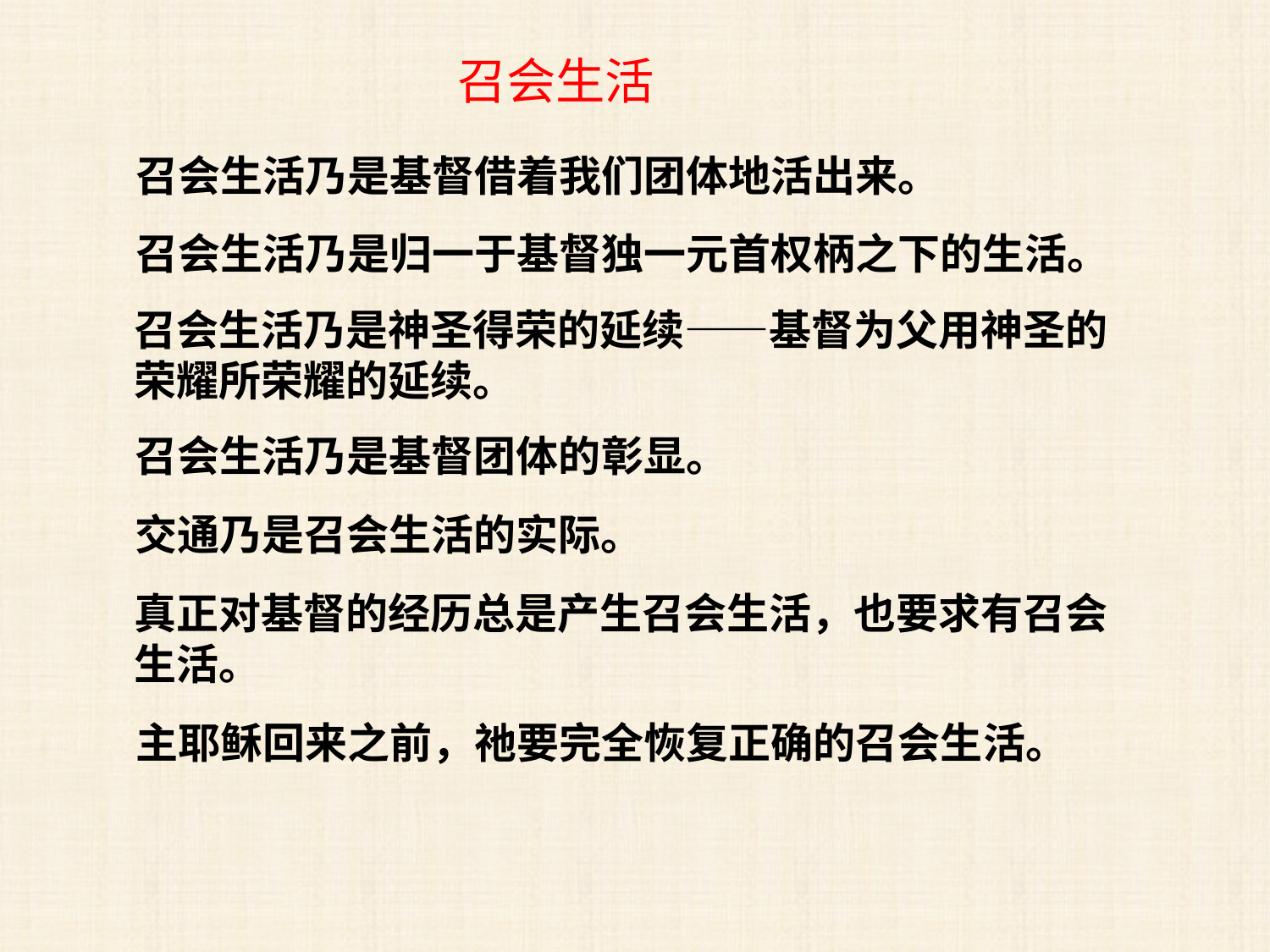

召会生活
召会生活乃是基督借着我们团体地活出来。
召会生活乃是归一于基督独一元首权柄之下的生活。
召会生活乃是神圣得荣的延续——基督为父用神圣的荣耀所荣耀的延续。
召会生活乃是基督团体的彰显。
交通乃是召会生活的实际。
真正对基督的经历总是产生召会生活，也要求有召会生活。
主耶稣回来之前，祂要完全恢复正确的召会生活。